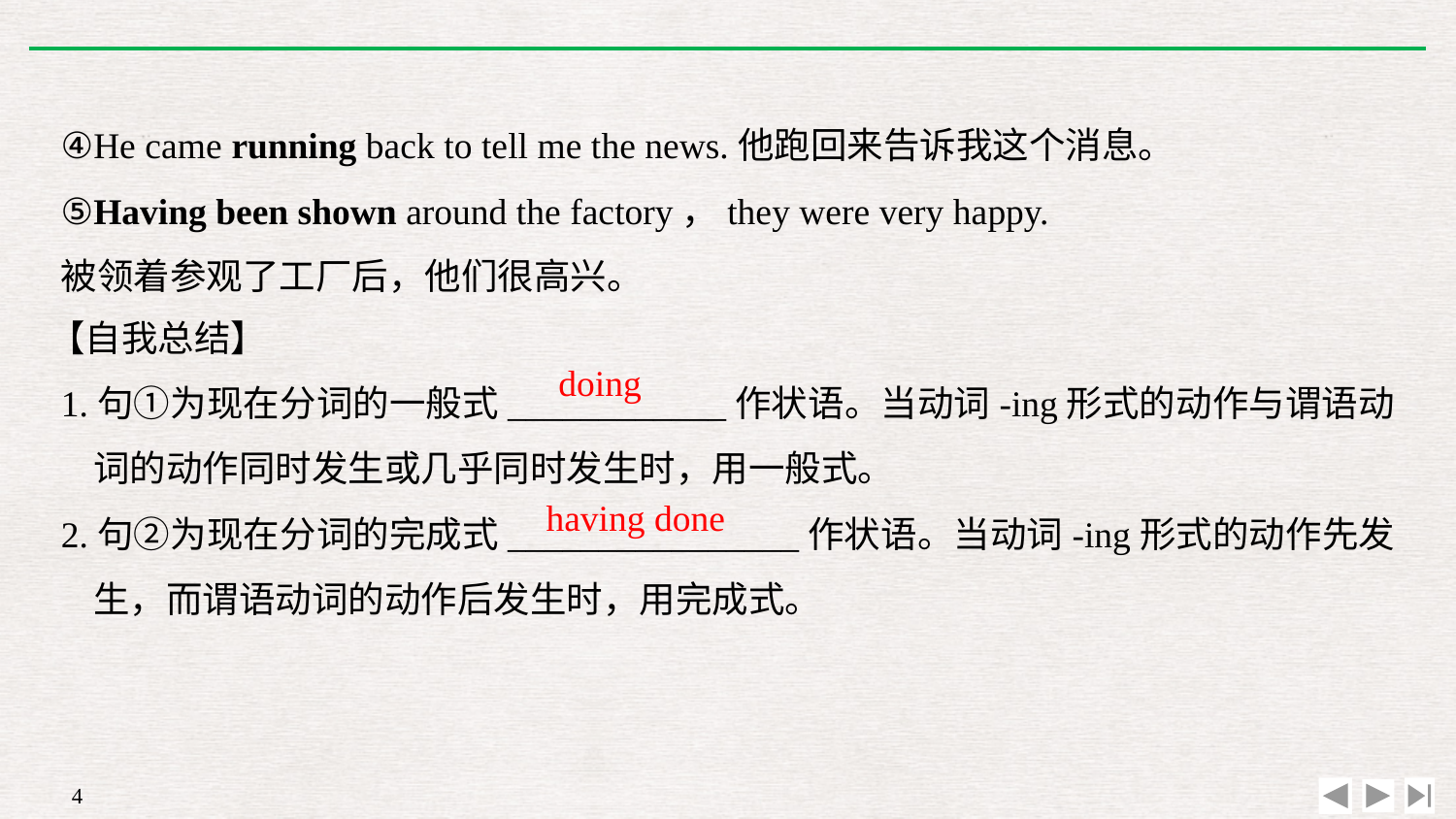

④He came running back to tell me the news.他跑回来告诉我这个消息。
⑤Having been shown around the factory，they were very happy.
被领着参观了工厂后，他们很高兴。
【自我总结】
1.句①为现在分词的一般式____________作状语。当动词-ing形式的动作与谓语动词的动作同时发生或几乎同时发生时，用一般式。
2.句②为现在分词的完成式________________作状语。当动词-ing形式的动作先发生，而谓语动词的动作后发生时，用完成式。
doing
having done